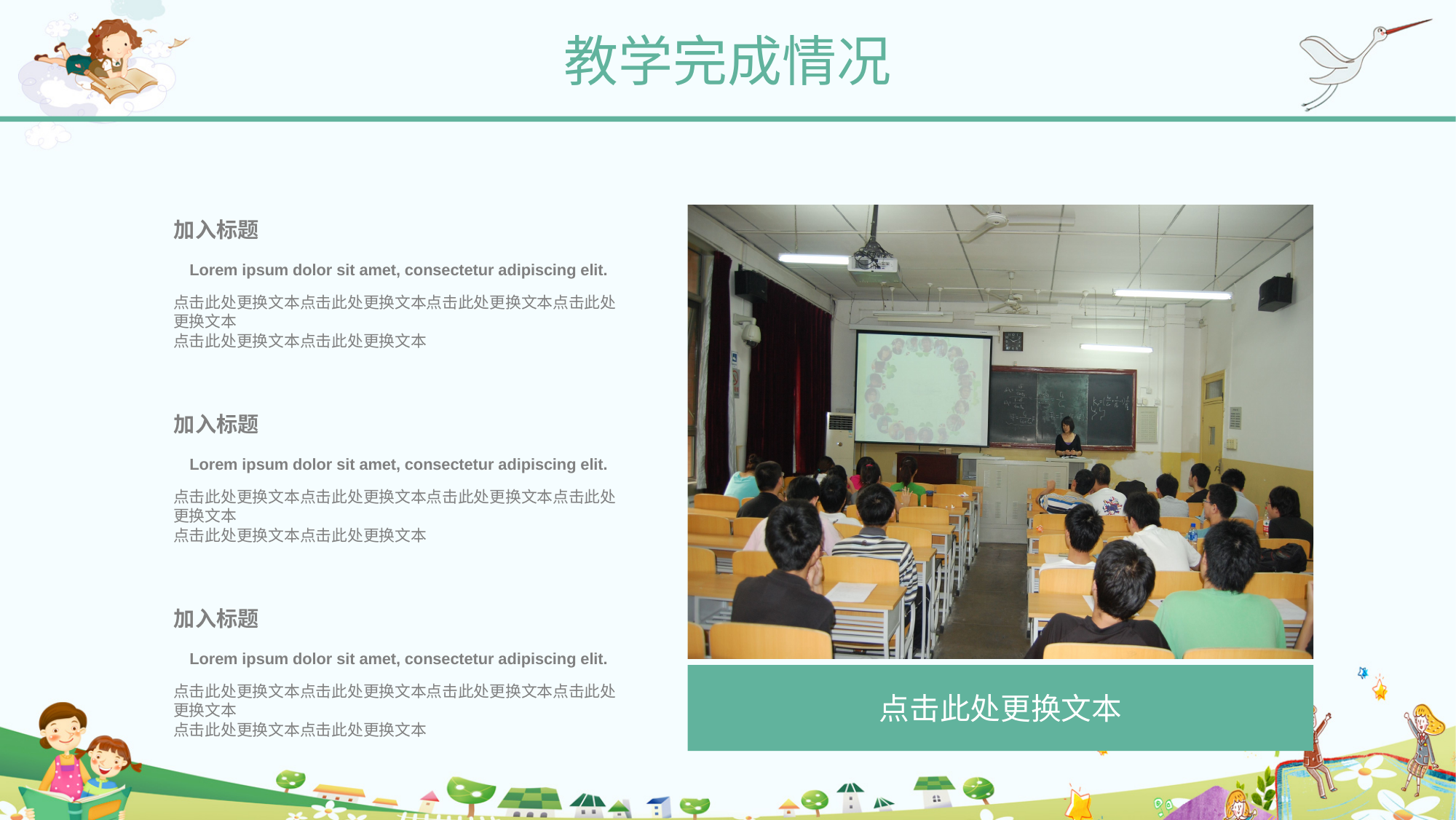

教学完成情况

加入标题
Lorem ipsum dolor sit amet, consectetur adipiscing elit.
点击此处更换文本点击此处更换文本点击此处更换文本点击此处更换文本
点击此处更换文本点击此处更换文本
加入标题
Lorem ipsum dolor sit amet, consectetur adipiscing elit.
点击此处更换文本点击此处更换文本点击此处更换文本点击此处更换文本
点击此处更换文本点击此处更换文本
加入标题
Lorem ipsum dolor sit amet, consectetur adipiscing elit.
点击此处更换文本点击此处更换文本点击此处更换文本点击此处更换文本
点击此处更换文本点击此处更换文本
点击此处更换文本